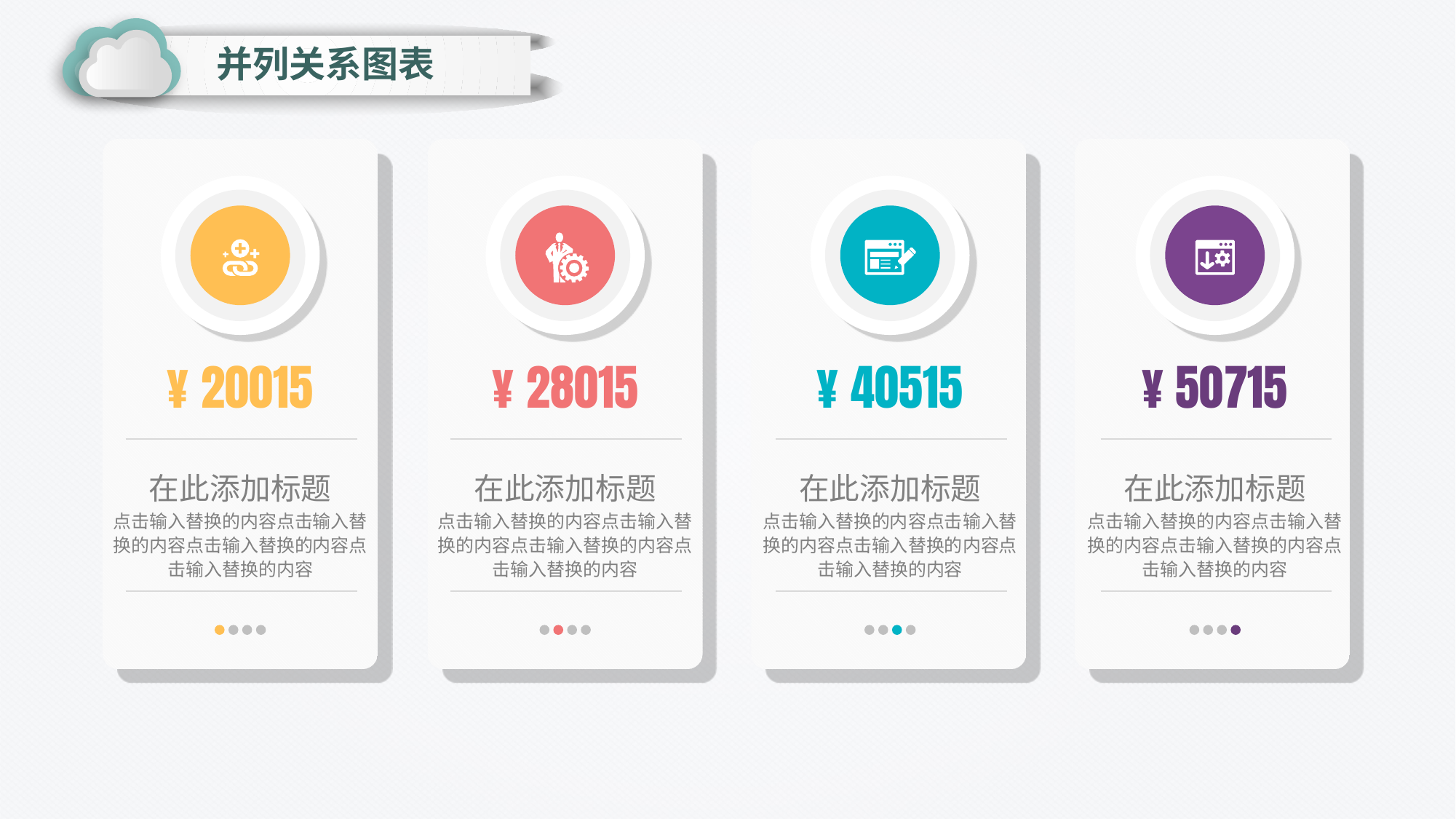

并列关系图表

¥ 20015
在此添加标题
点击输入替换的内容点击输入替换的内容点击输入替换的内容点击输入替换的内容

¥ 28015
在此添加标题
点击输入替换的内容点击输入替换的内容点击输入替换的内容点击输入替换的内容

¥ 40515
在此添加标题
点击输入替换的内容点击输入替换的内容点击输入替换的内容点击输入替换的内容

¥ 50715
在此添加标题
点击输入替换的内容点击输入替换的内容点击输入替换的内容点击输入替换的内容